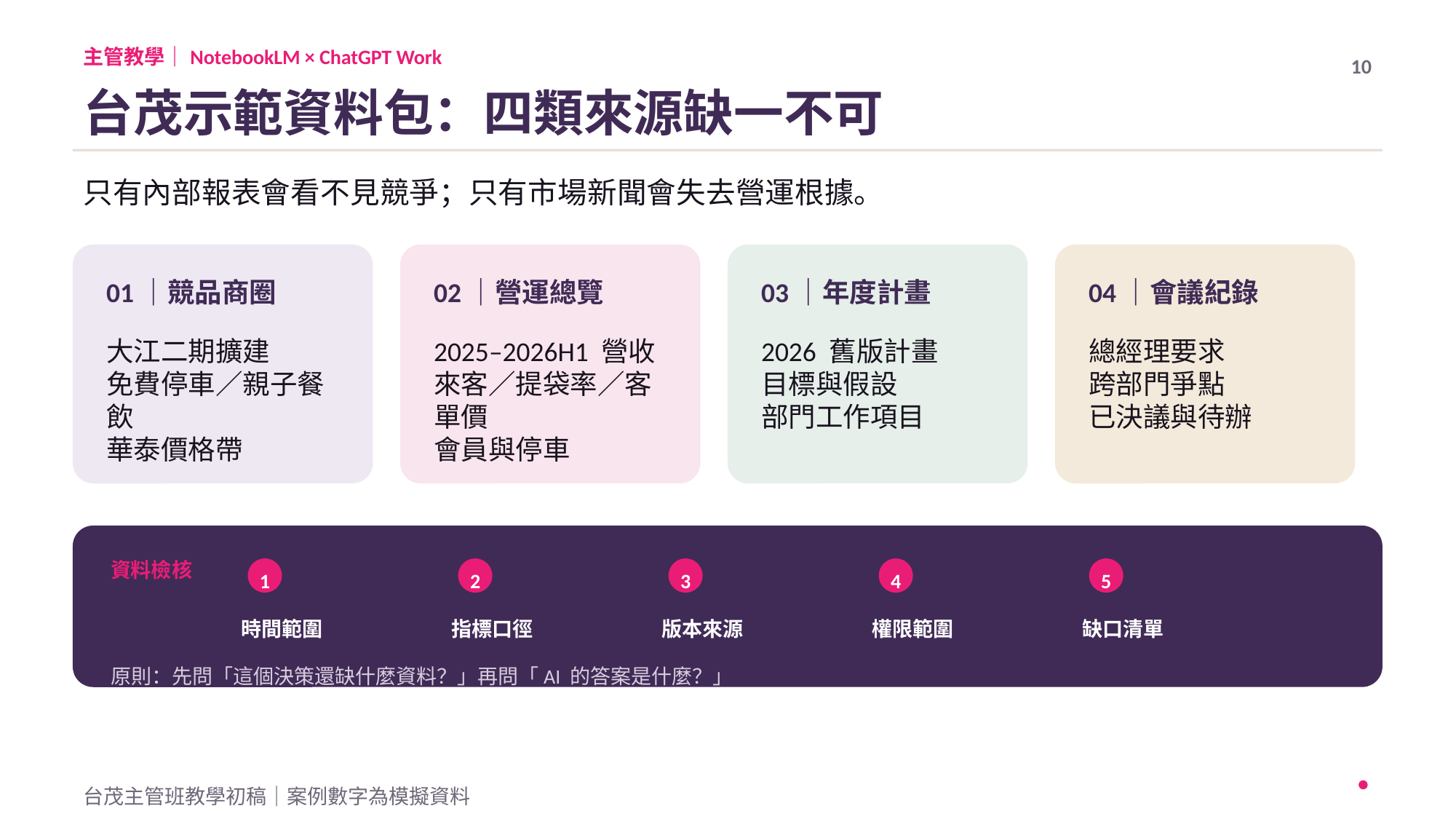

主管教學｜NotebookLM × ChatGPT Work
10
台茂示範資料包：四類來源缺一不可

只有內部報表會看不見競爭；只有市場新聞會失去營運根據。

01｜競品商圈
02｜營運總覽
03｜年度計畫
04｜會議紀錄
大江二期擴建
免費停車／親子餐飲
華泰價格帶
2025–2026H1 營收
來客／提袋率／客單價
會員與停車
2026 舊版計畫
目標與假設
部門工作項目
總經理要求
跨部門爭點
已決議與待辦

資料檢核

1
2
3
4
5
時間範圍
指標口徑
版本來源
權限範圍
缺口清單
原則：先問「這個決策還缺什麼資料？」再問「AI 的答案是什麼？」
台茂主管班教學初稿｜案例數字為模擬資料